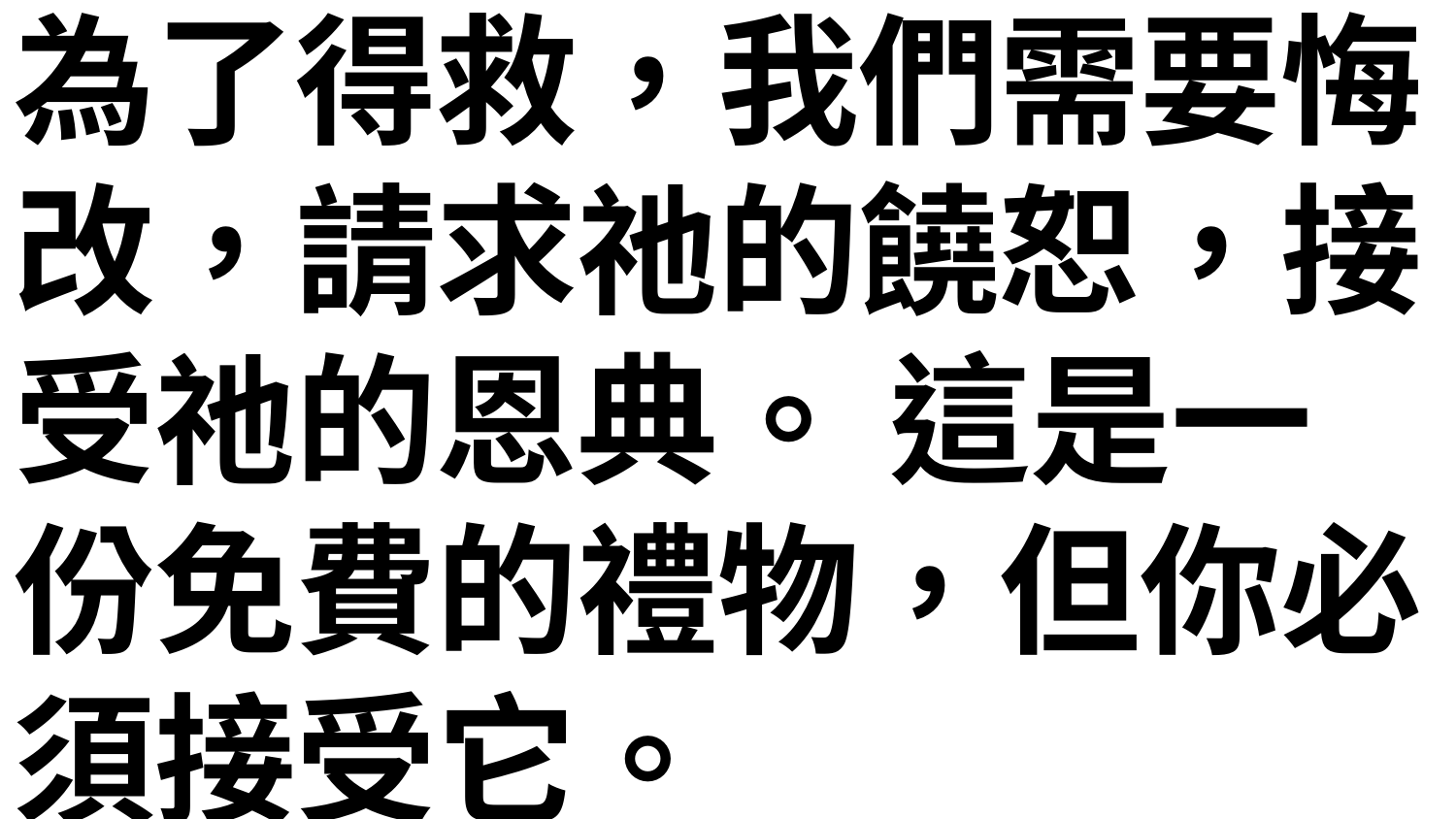

為了得救，我們需要悔改，請求祂的饒恕，接受祂的恩典。 這是一份免費的禮物，但你必須接受它。